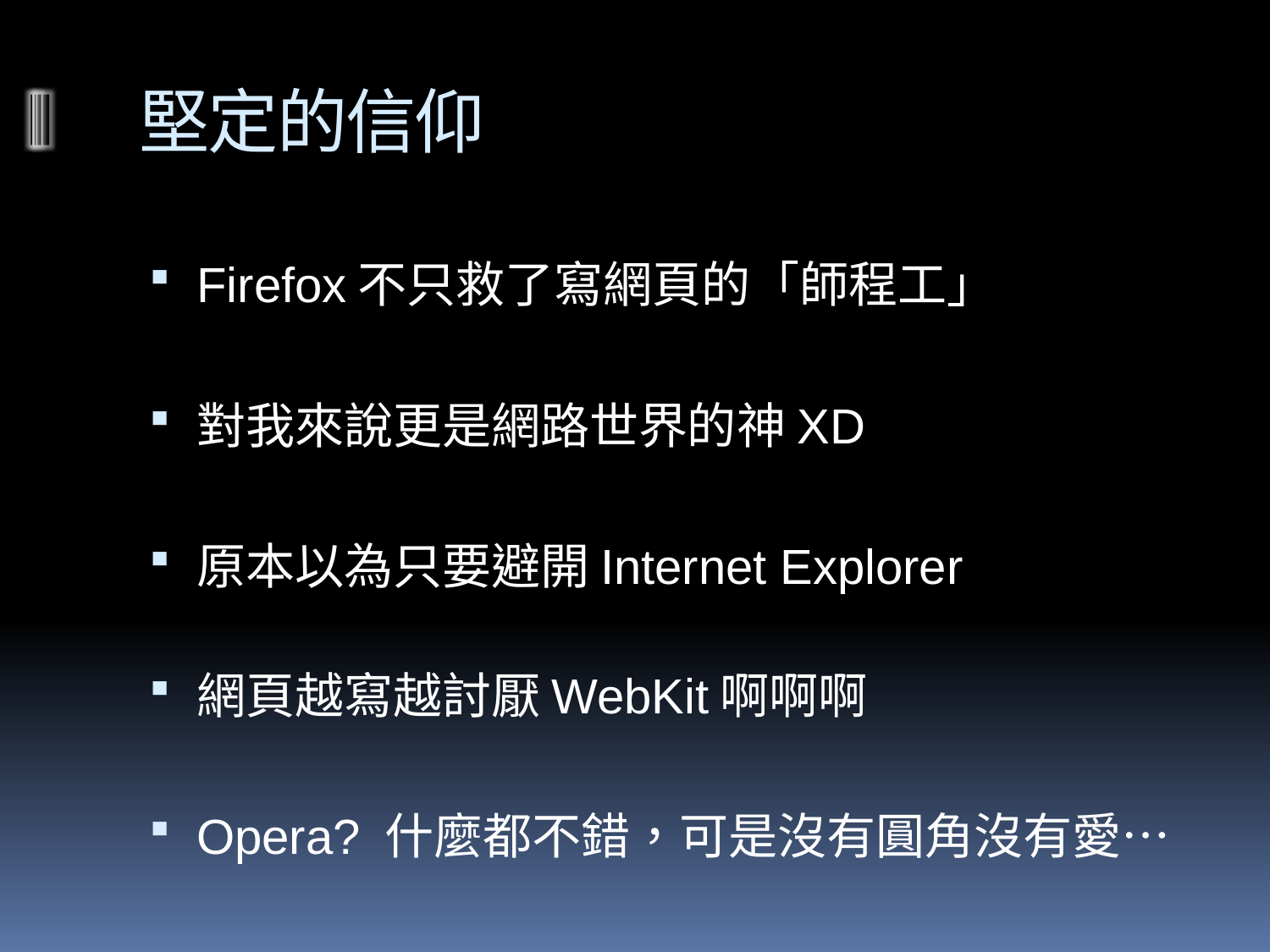

# 堅定的信仰
Firefox不只救了寫網頁的「師程工」

對我來說更是網路世界的神XD

原本以為只要避開Internet Explorer
網頁越寫越討厭WebKit啊啊啊

Opera? 什麼都不錯，可是沒有圓角沒有愛…